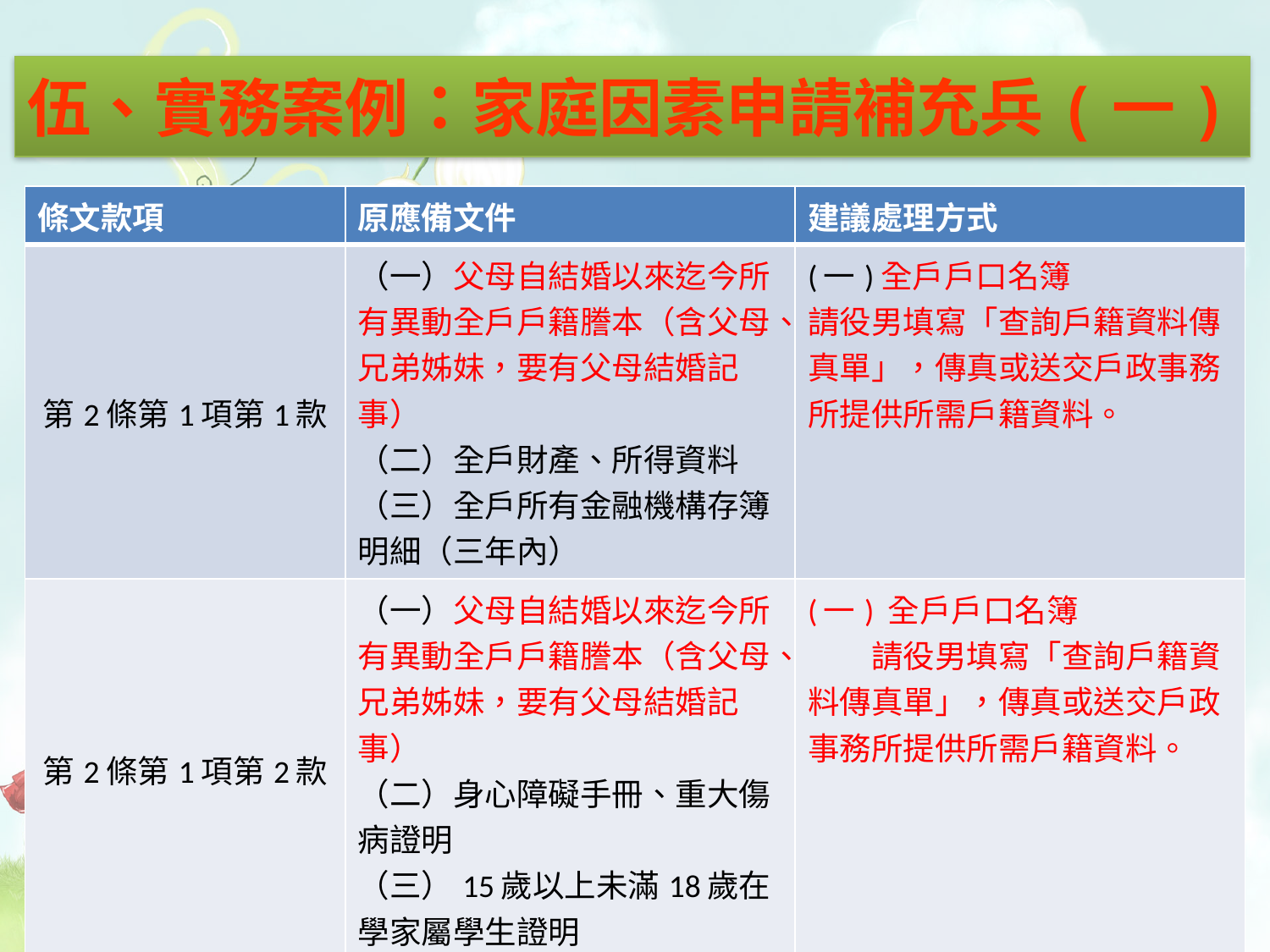

# 伍、實務案例：家庭因素申請補充兵(一)
| 條文款項 | 原應備文件 | 建議處理方式 |
| --- | --- | --- |
| 第2條第1項第1款 | （一）父母自結婚以來迄今所有異動全戶戶籍謄本（含父母、兄弟姊妹，要有父母結婚記事） （二）全戶財產、所得資料 （三）全戶所有金融機構存簿明細（三年內） | (一)全戶戶口名簿 請役男填寫「查詢戶籍資料傳真單」，傳真或送交戶政事務所提供所需戶籍資料。 |
| 第2條第1項第2款 | （一）父母自結婚以來迄今所有異動全戶戶籍謄本（含父母、兄弟姊妹，要有父母結婚記事） （二）身心障礙手冊、重大傷病證明 （三）15歲以上未滿18歲在學家屬學生證明 | (一) 全戶戶口名簿 　　請役男填寫「查詢戶籍資料傳真單」，傳真或送交戶政事務所提供所需戶籍資料。 |
9